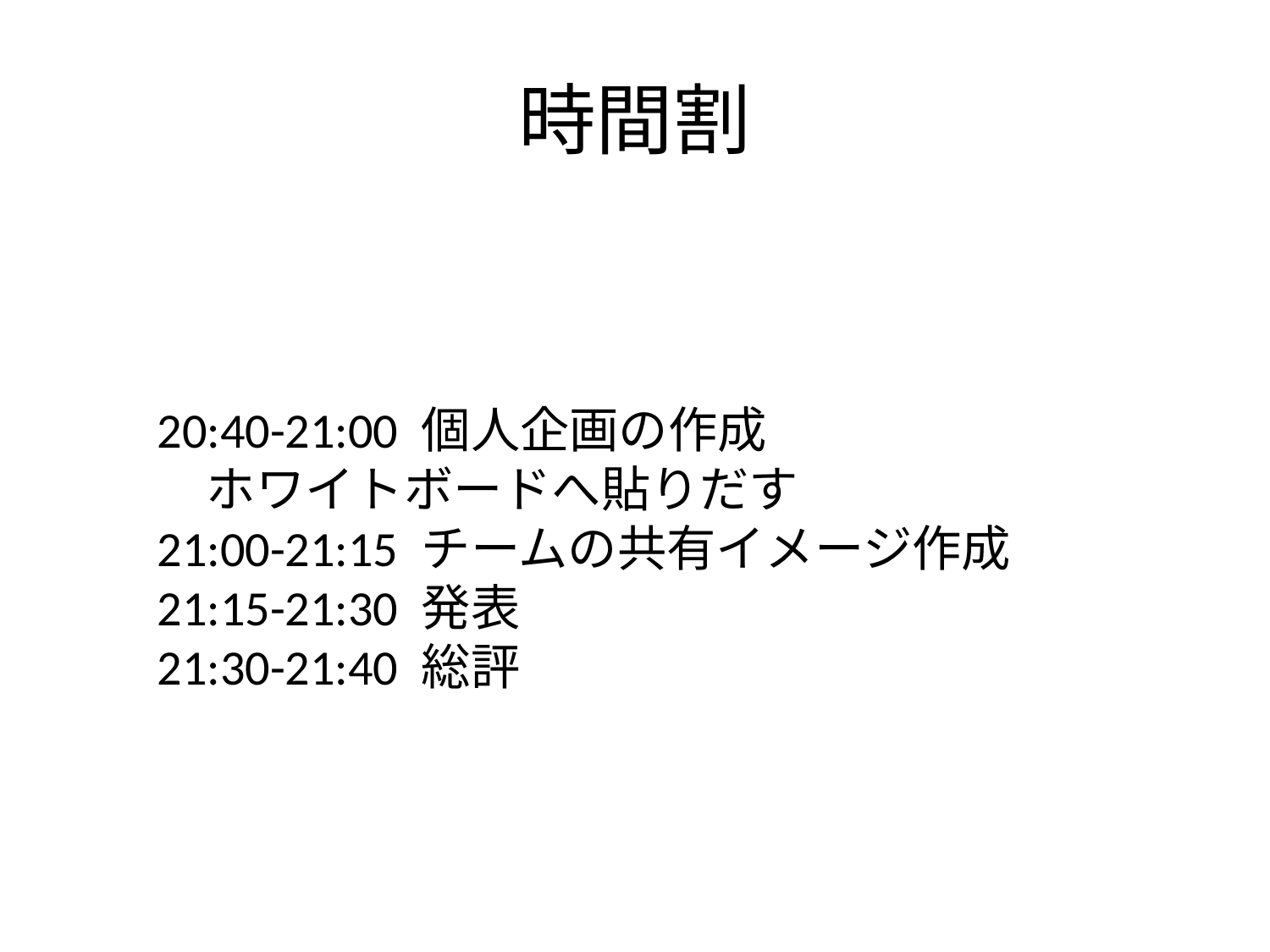

# 時間割
20:40-21:00 個人企画の作成
　ホワイトボードへ貼りだす
21:00-21:15 チームの共有イメージ作成
21:15-21:30 発表
21:30-21:40 総評